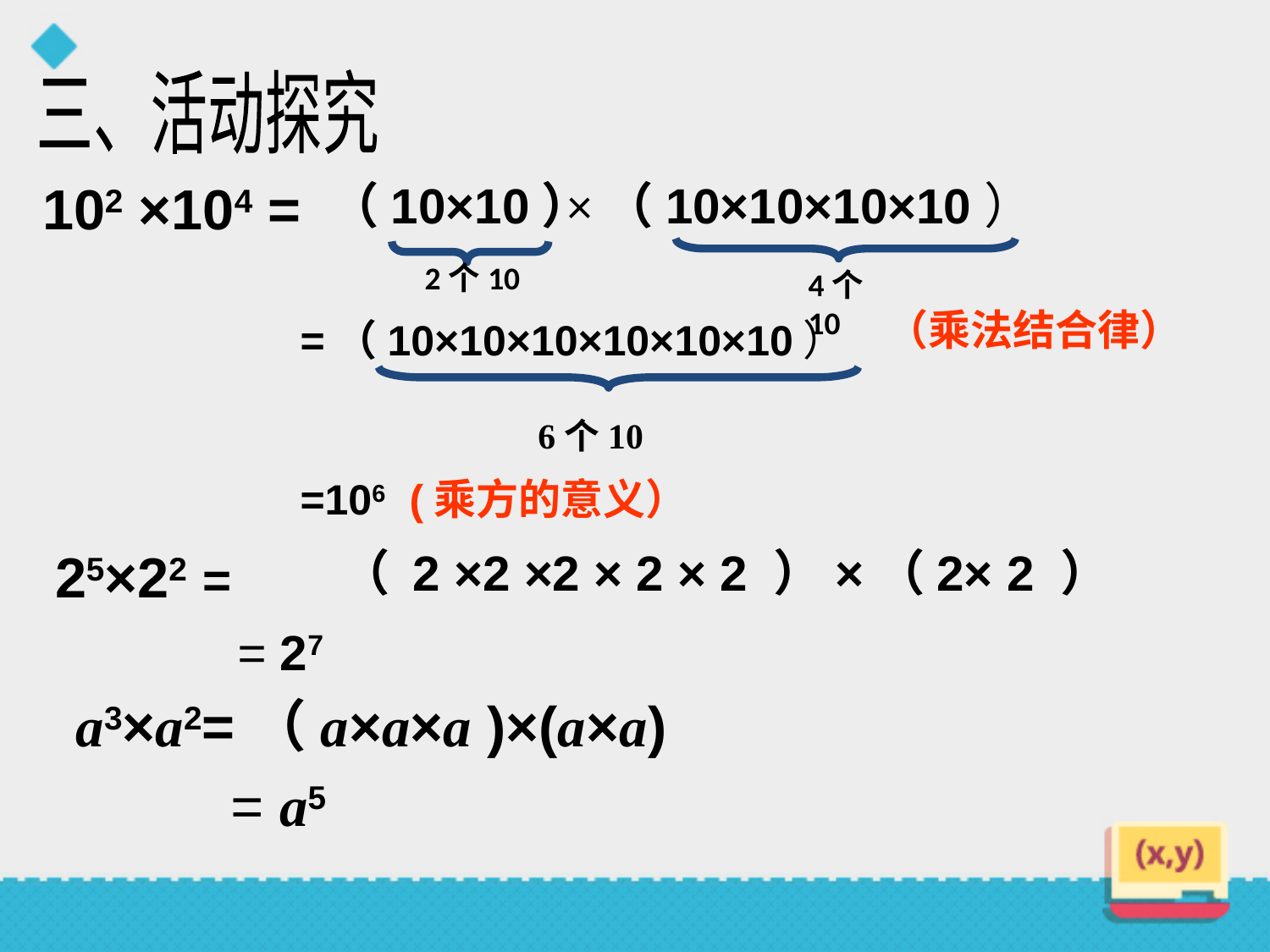

三、活动探究

102 ×104 =
（10×10）

2个10
×（10×10×10×10）

4个10
（乘法结合律）
=（10×10×10×10×10×10）

6个10
=106
(乘方的意义）
 25×22 =
（ 2 ×2 ×2 × 2 × 2 ）×（2× 2 ）
= 27
 a3×a2=
（a×a×a )×(a×a)
= a5